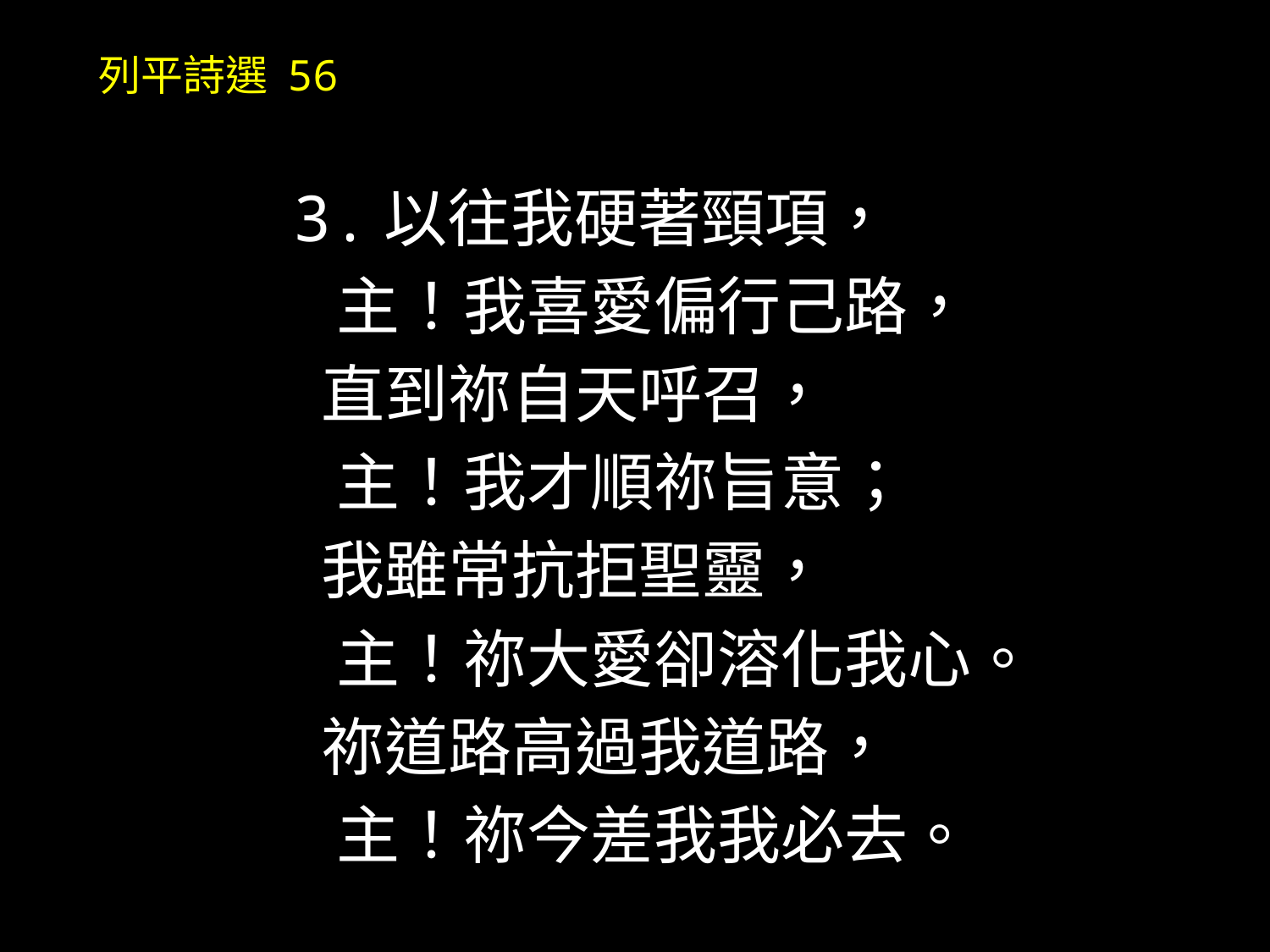

列平詩選 56
3.以往我硬著頸項，
  主！我喜愛偏行己路，
  直到祢自天呼召，
  主！我才順祢旨意；
  我雖常抗拒聖靈，
  主！祢大愛卻溶化我心。
  祢道路高過我道路，
  主！祢今差我我必去。